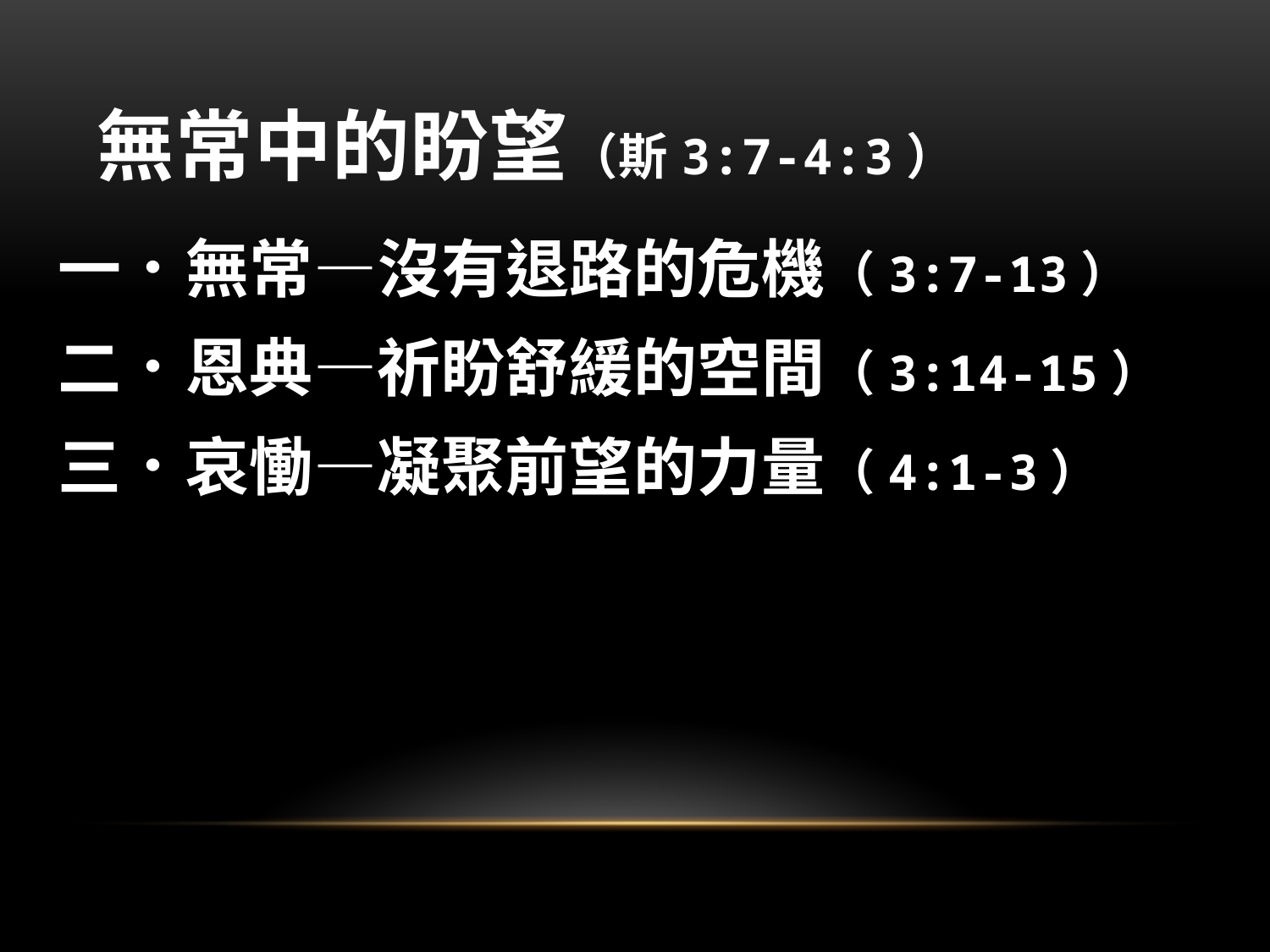

# 無常中的盼望（斯3:7-4:3）
一．無常—沒有退路的危機（3:7-13）
二．恩典—祈盼舒緩的空間（3:14-15）
三．哀慟—凝聚前望的力量（4:1-3）